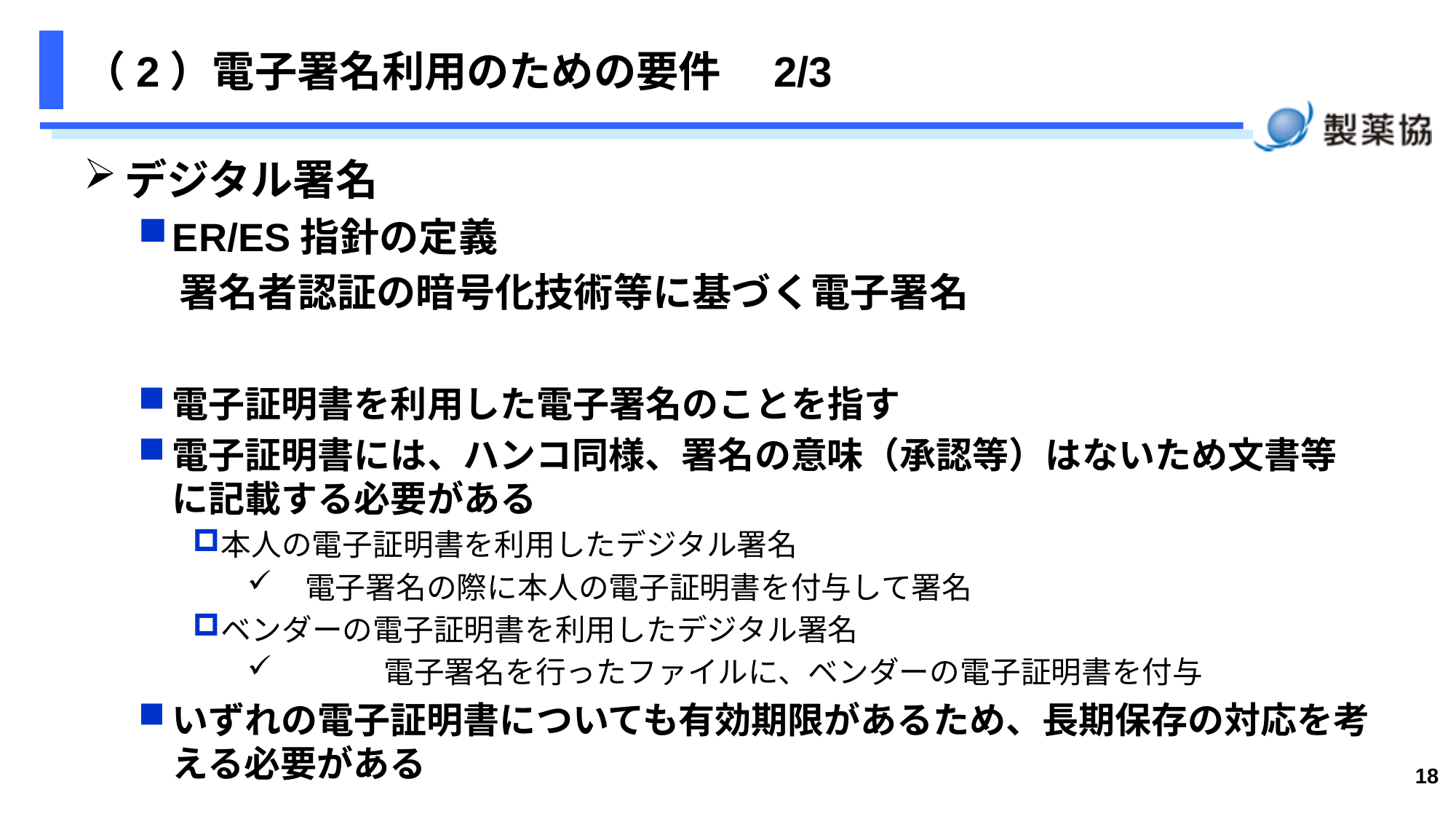

# （2）電子署名利用のための要件　2/3
デジタル署名
ER/ES指針の定義
署名者認証の暗号化技術等に基づく電子署名

電子証明書を利用した電子署名のことを指す
電子証明書には、ハンコ同様、署名の意味（承認等）はないため文書等に記載する必要がある
本人の電子証明書を利用したデジタル署名
　電子署名の際に本人の電子証明書を付与して署名
ベンダーの電子証明書を利用したデジタル署名
　	電子署名を行ったファイルに、ベンダーの電子証明書を付与
いずれの電子証明書についても有効期限があるため、長期保存の対応を考える必要がある
18